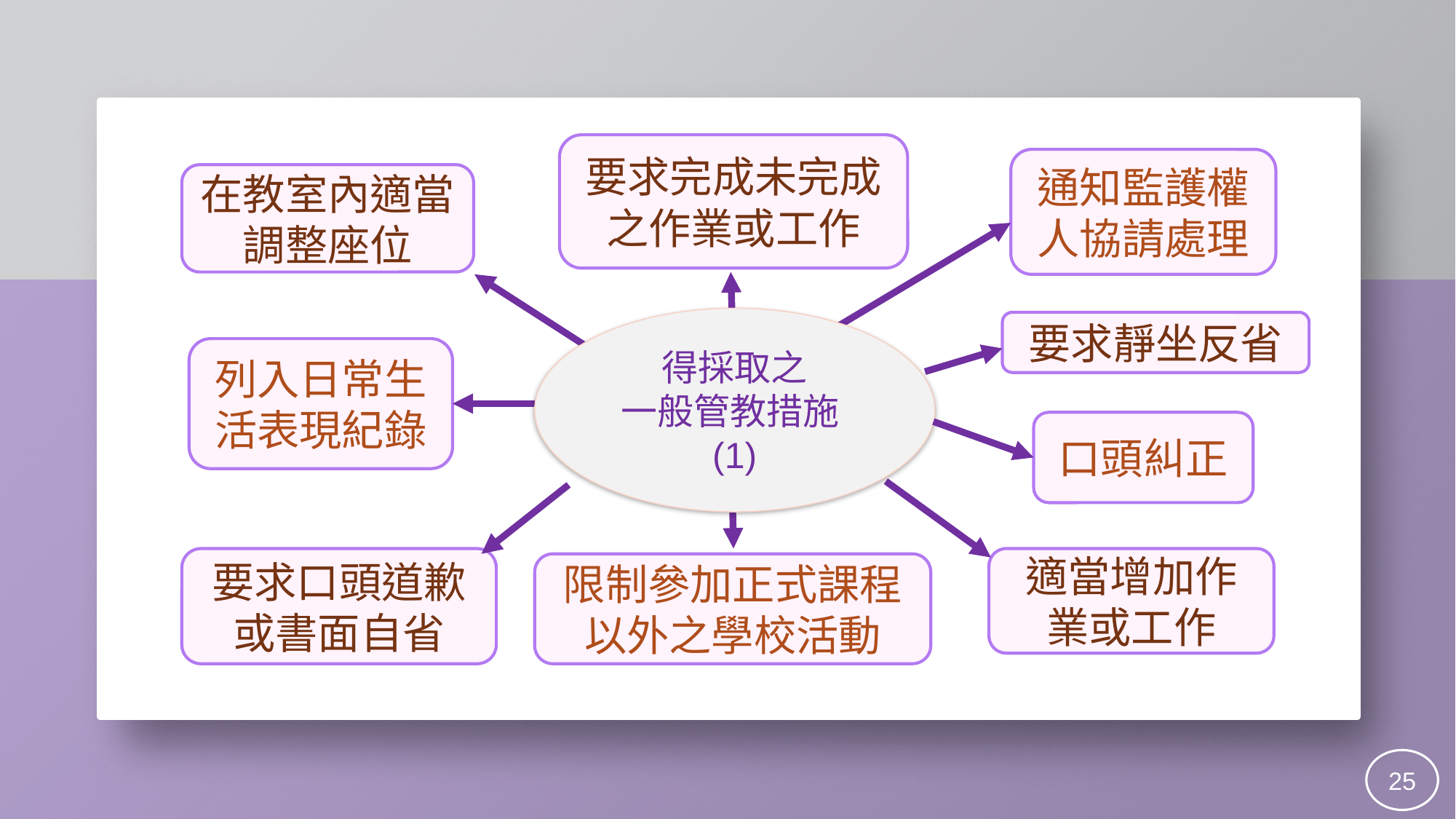

要求完成未完成之作業或工作
通知監護權人協請處理
在教室內適當調整座位
得採取之
一般管教措施(1)
要求靜坐反省
列入日常生活表現紀錄
口頭糾正
要求口頭道歉或書面自省
適當增加作業或工作
限制參加正式課程以外之學校活動
25